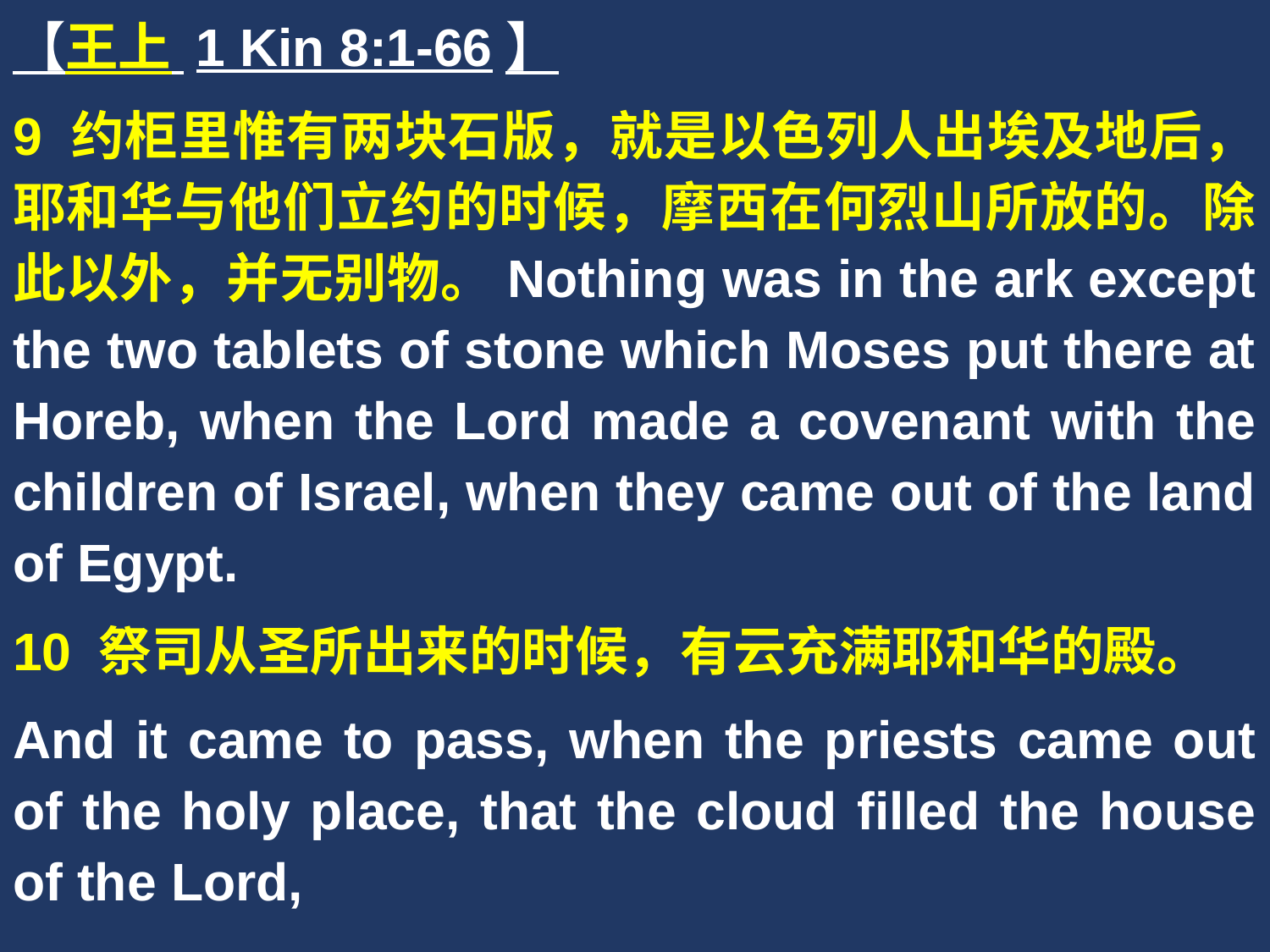

【王上 1 Kin 8:1-66】
9 约柜里惟有两块石版，就是以色列人出埃及地后，耶和华与他们立约的时候，摩西在何烈山所放的。除此以外，并无别物。Nothing was in the ark except the two tablets of stone which Moses put there at Horeb, when the Lord made a covenant with the children of Israel, when they came out of the land of Egypt.
10 祭司从圣所出来的时候，有云充满耶和华的殿。
And it came to pass, when the priests came out of the holy place, that the cloud filled the house of the Lord,